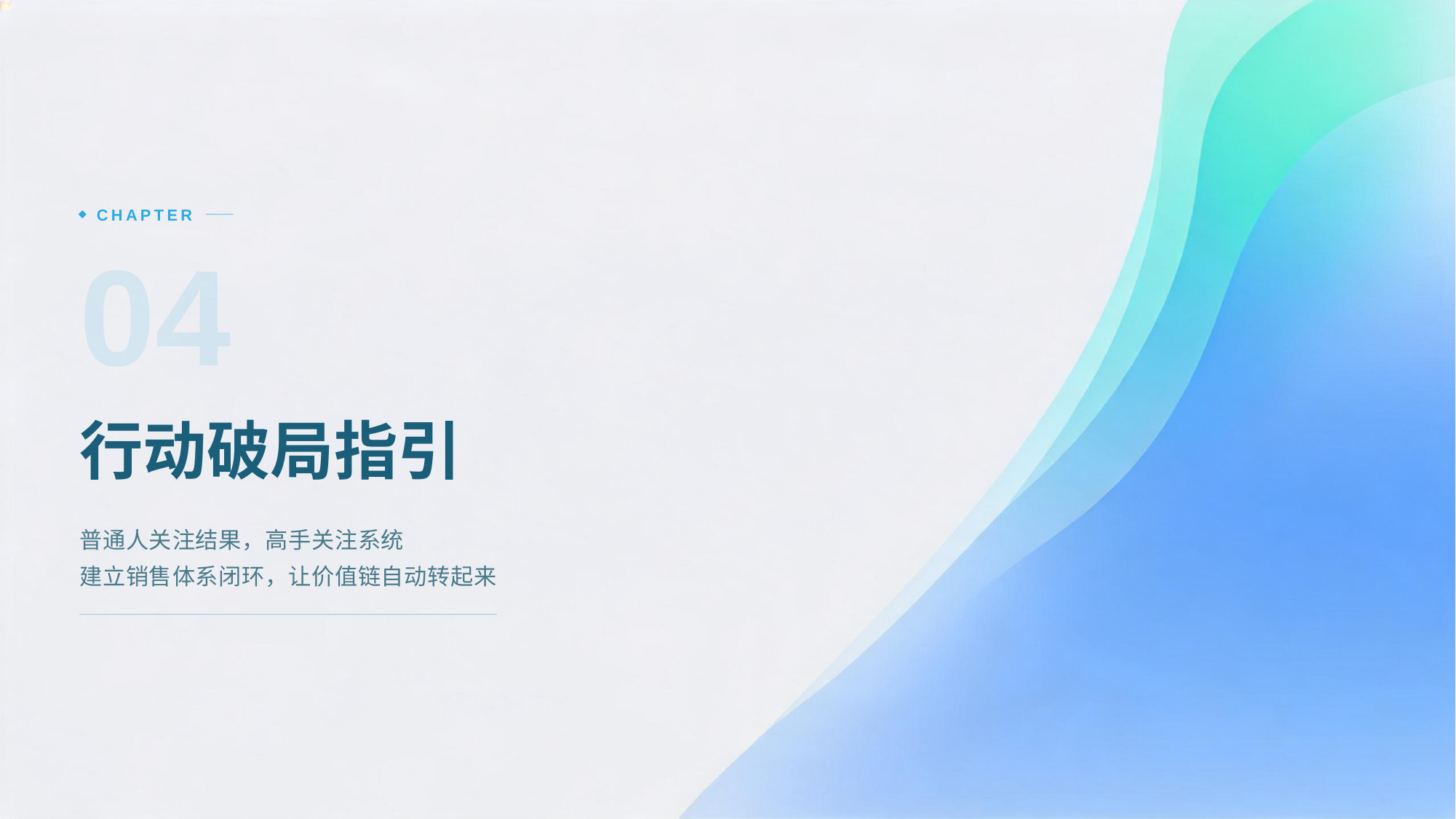

CHAPTER

04
行动破局指引
普通人关注结果，高手关注系统
建立销售体系闭环，让价值链自动转起来